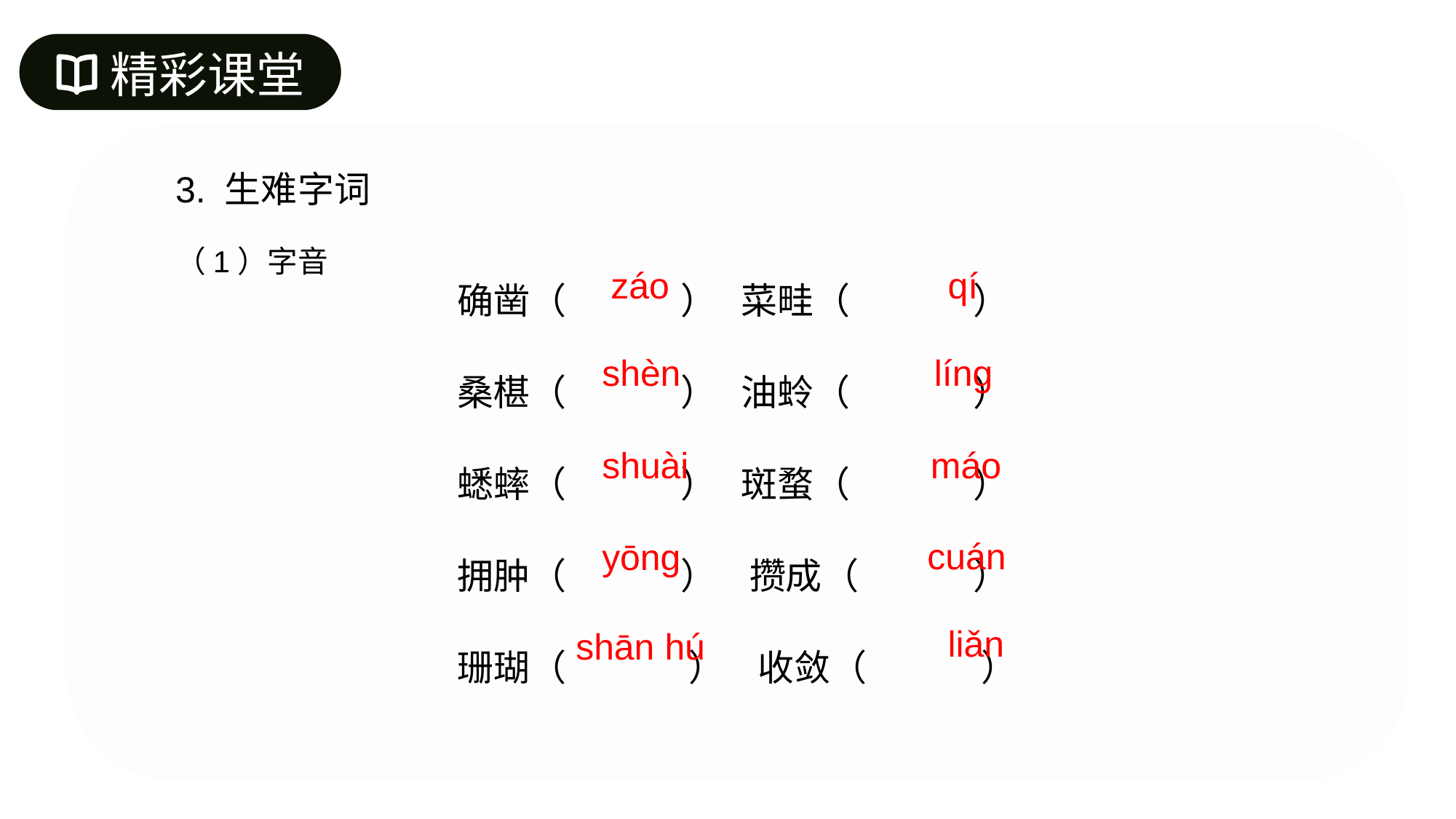

精彩课堂

3. 生难字词
（1）字音
确凿（              ）   菜畦（               ）
桑椹（              ）   油蛉（               ）
蟋蟀（              ）   斑蝥（               ）
拥肿（              ）    攒成（              ）
珊瑚（               ）    收敛（              ）
qí
záo
líng
shèn
shuài
máo
cuán
yōng
liǎn
shān hú